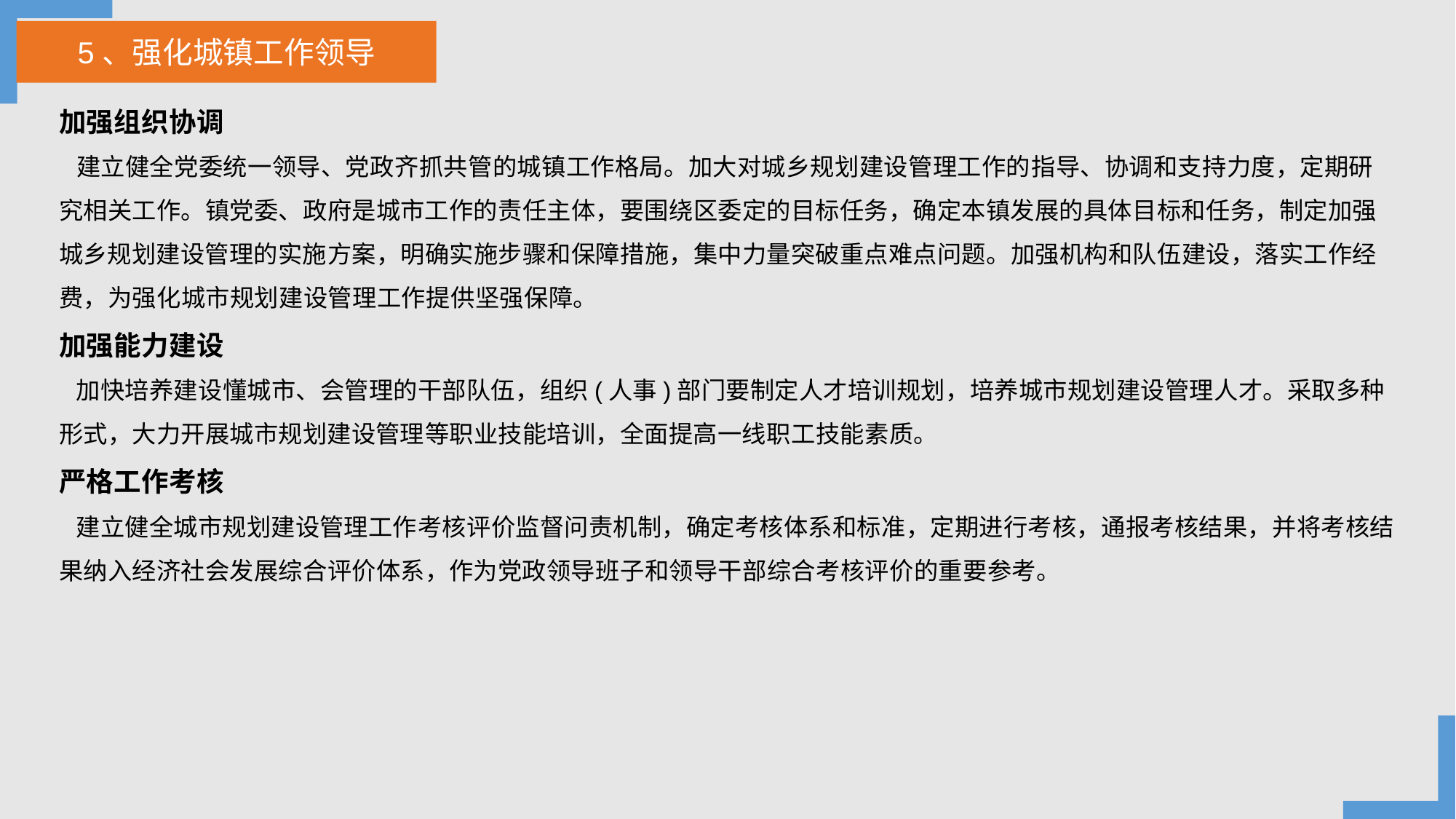

5、强化城镇工作领导
加强组织协调
  建立健全党委统一领导、党政齐抓共管的城镇工作格局。加大对城乡规划建设管理工作的指导、协调和支持力度，定期研究相关工作。镇党委、政府是城市工作的责任主体，要围绕区委定的目标任务，确定本镇发展的具体目标和任务，制定加强城乡规划建设管理的实施方案，明确实施步骤和保障措施，集中力量突破重点难点问题。加强机构和队伍建设，落实工作经费，为强化城市规划建设管理工作提供坚强保障。
加强能力建设
  加快培养建设懂城市、会管理的干部队伍，组织(人事)部门要制定人才培训规划，培养城市规划建设管理人才。采取多种形式，大力开展城市规划建设管理等职业技能培训，全面提高一线职工技能素质。
严格工作考核
  建立健全城市规划建设管理工作考核评价监督问责机制，确定考核体系和标准，定期进行考核，通报考核结果，并将考核结果纳入经济社会发展综合评价体系，作为党政领导班子和领导干部综合考核评价的重要参考。